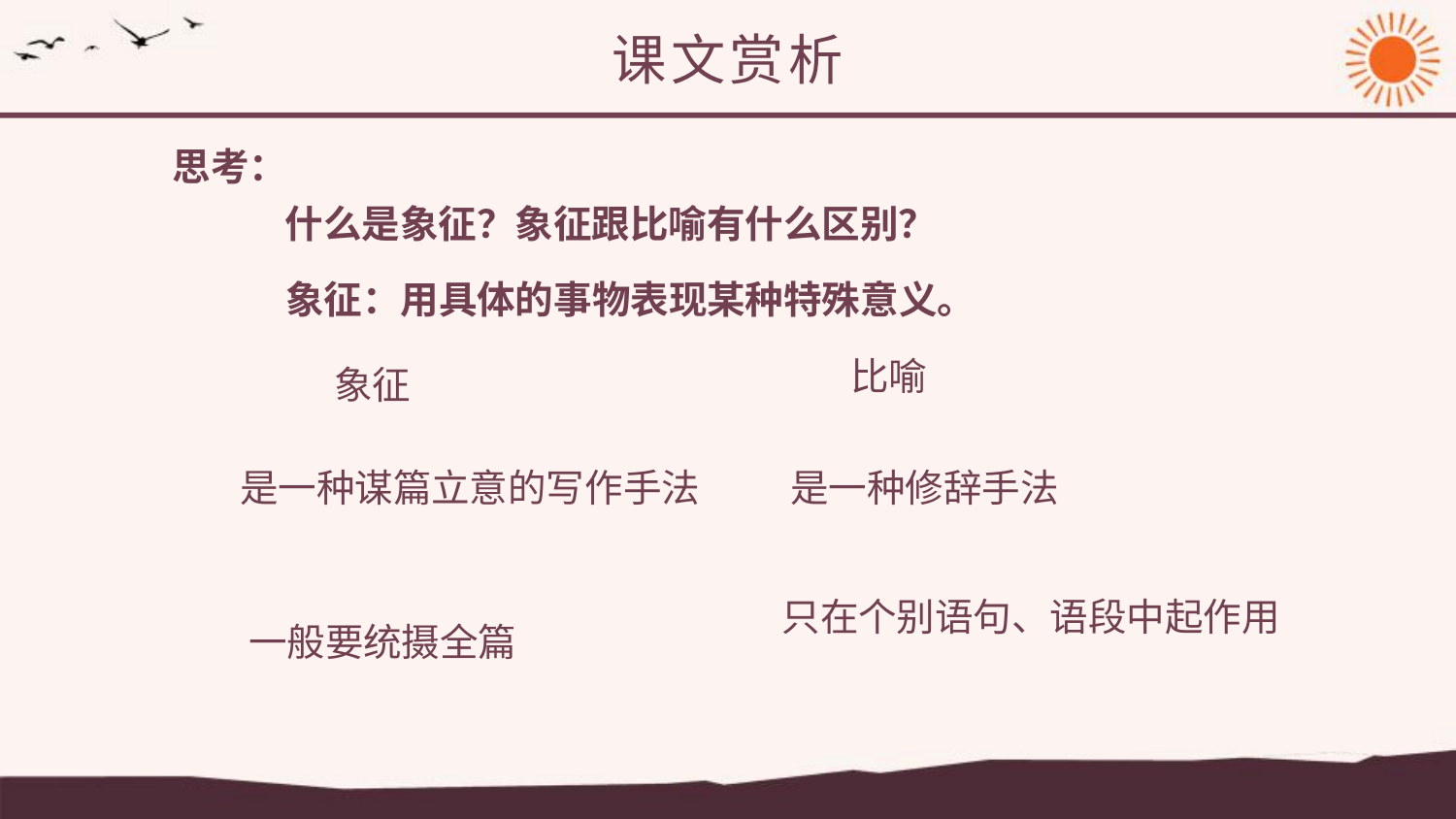

课文赏析

思考：
什么是象征？象征跟比喻有什么区别？
象征：用具体的事物表现某种特殊意义。
比喻
象征
是一种修辞手法
是一种谋篇立意的写作手法
只在个别语句、语段中起作用
一般要统摄全篇